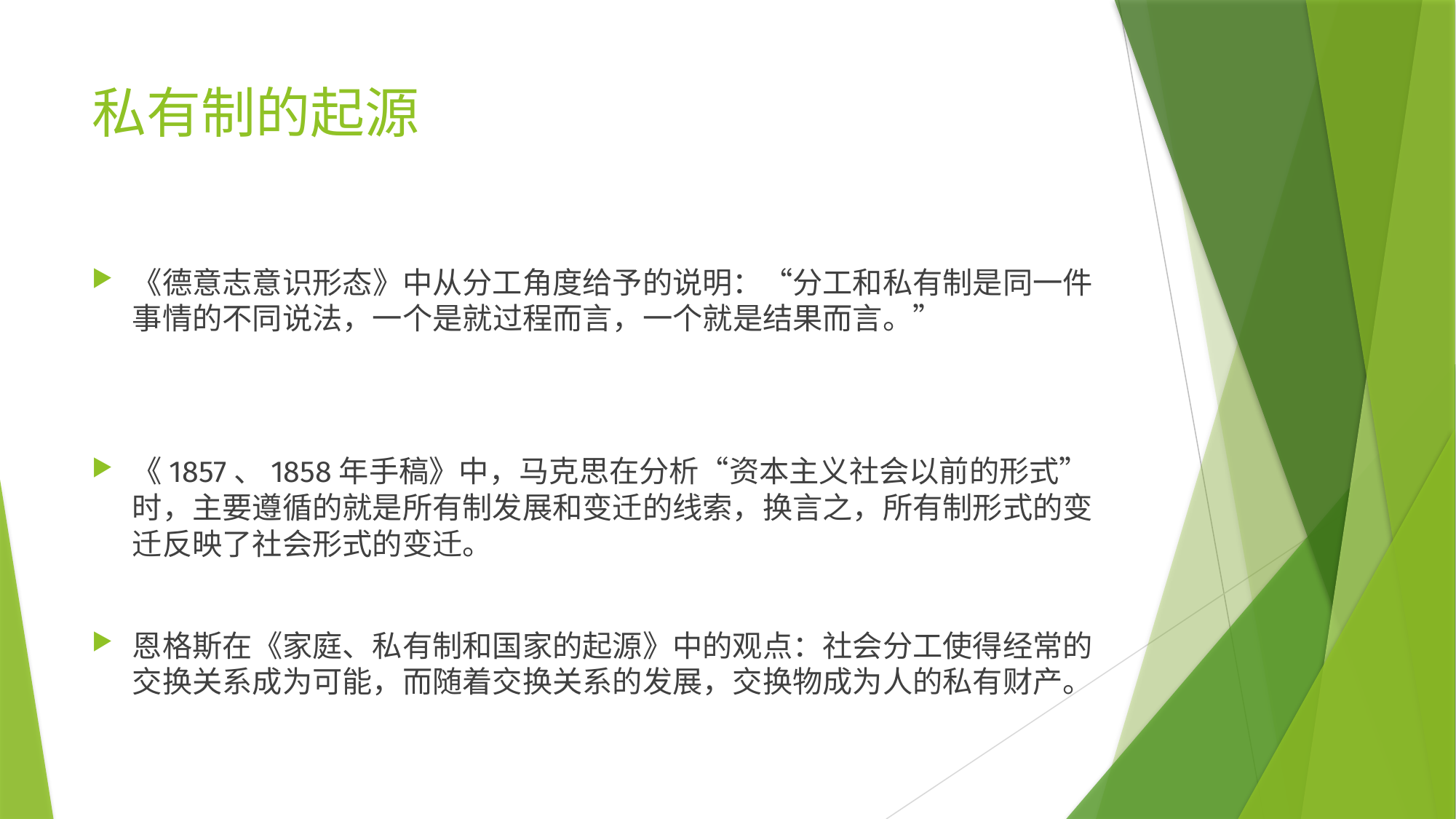

# 私有制的起源
《德意志意识形态》中从分工角度给予的说明：“分工和私有制是同一件事情的不同说法，一个是就过程而言，一个就是结果而言。”

《1857、1858年手稿》中，马克思在分析“资本主义社会以前的形式”时，主要遵循的就是所有制发展和变迁的线索，换言之，所有制形式的变迁反映了社会形式的变迁。

恩格斯在《家庭、私有制和国家的起源》中的观点：社会分工使得经常的交换关系成为可能，而随着交换关系的发展，交换物成为人的私有财产。